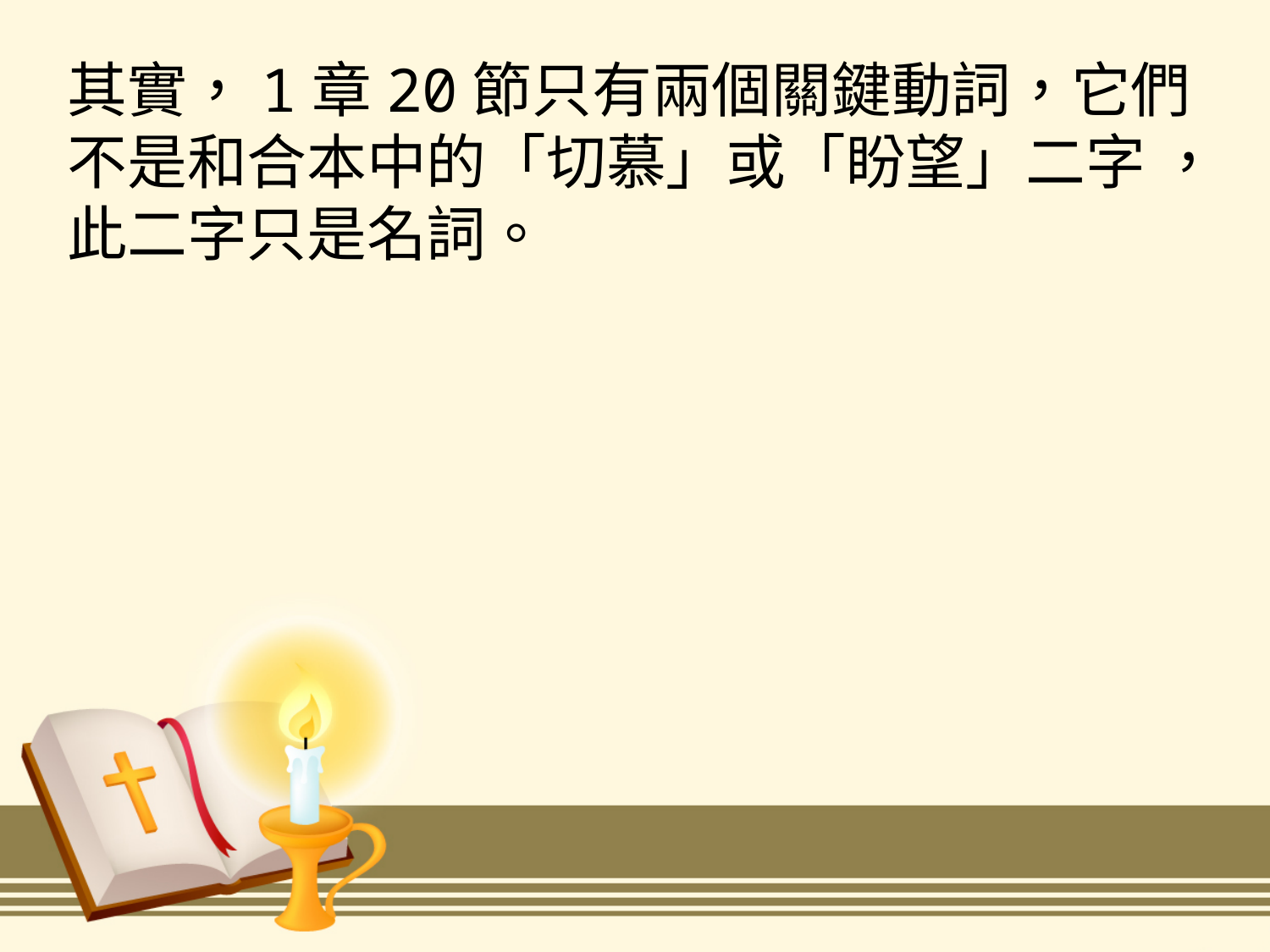

其實，1章20節只有兩個關鍵動詞，它們不是和合本中的「切慕」或「盼望」二字 ，此二字只是名詞。